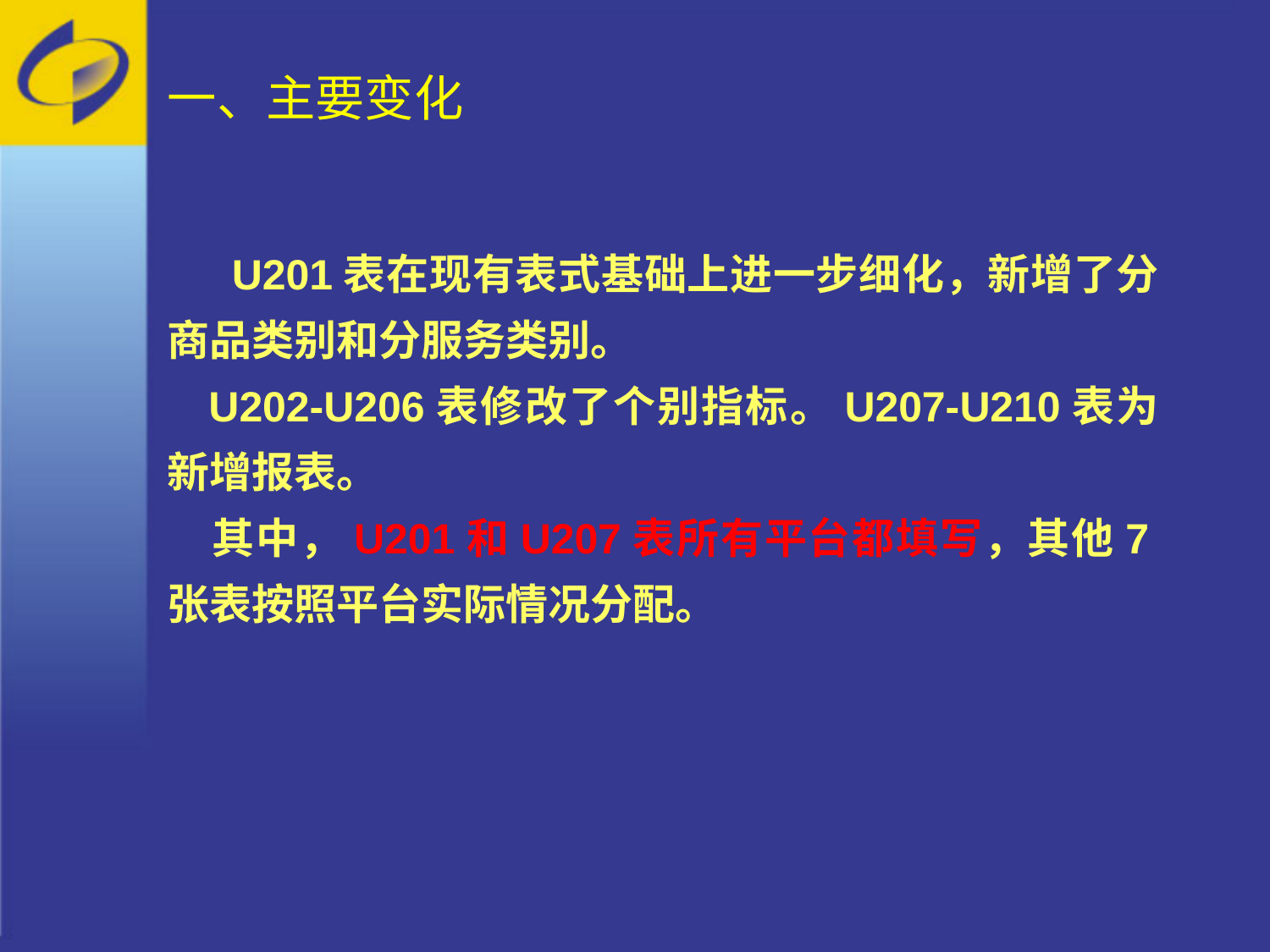

一、主要变化
      U201表在现有表式基础上进一步细化，新增了分商品类别和分服务类别。
   U202-U206表修改了个别指标。U207-U210表为新增报表。
   其中，U201和U207表所有平台都填写，其他7张表按照平台实际情况分配。